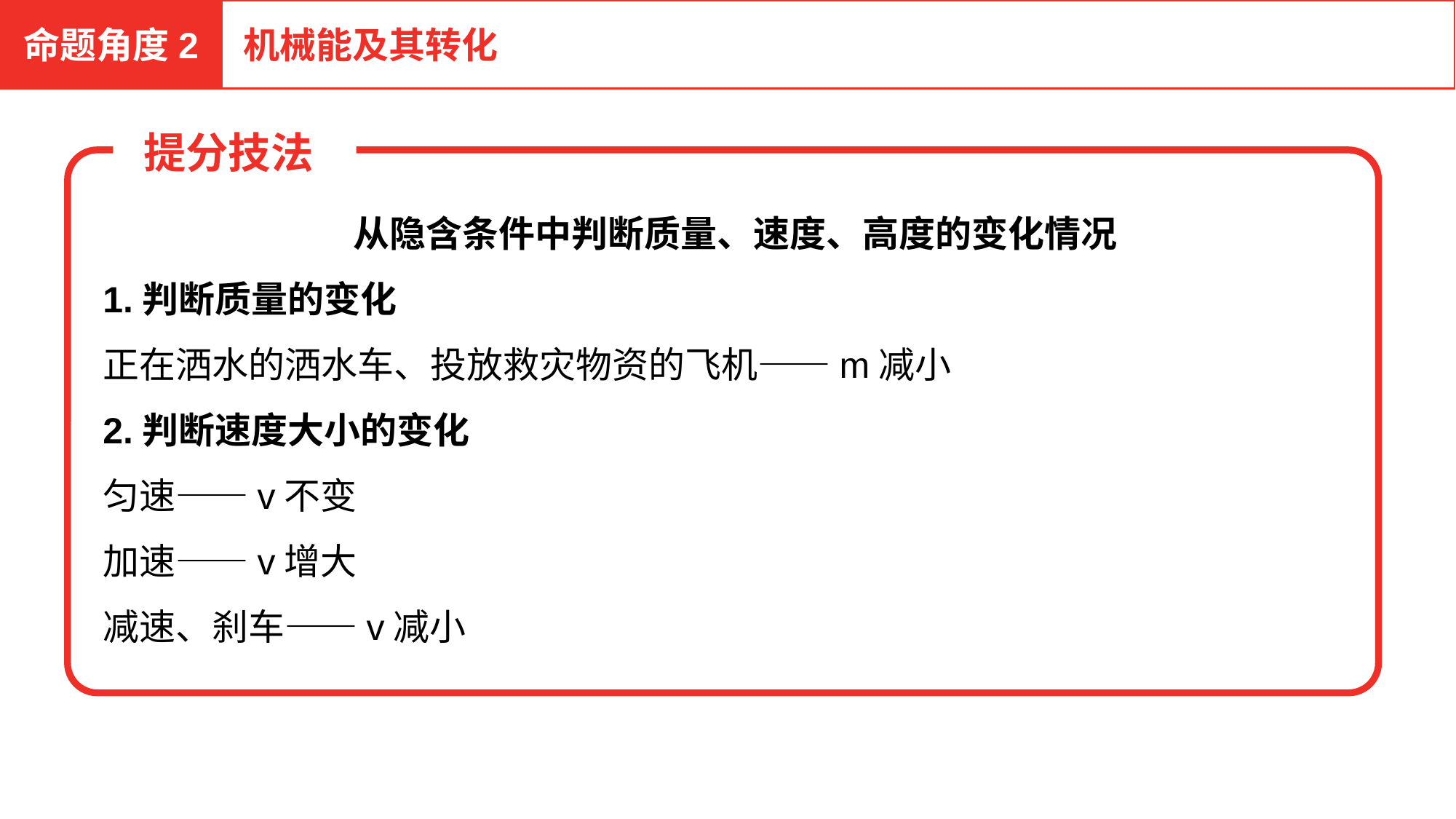

命题角度2
机械能及其转化
 提分技法

从隐含条件中判断质量、速度、高度的变化情况
1.判断质量的变化
正在洒水的洒水车、投放救灾物资的飞机——m减小
2.判断速度大小的变化
匀速——v不变
加速——v增大
减速、刹车——v减小